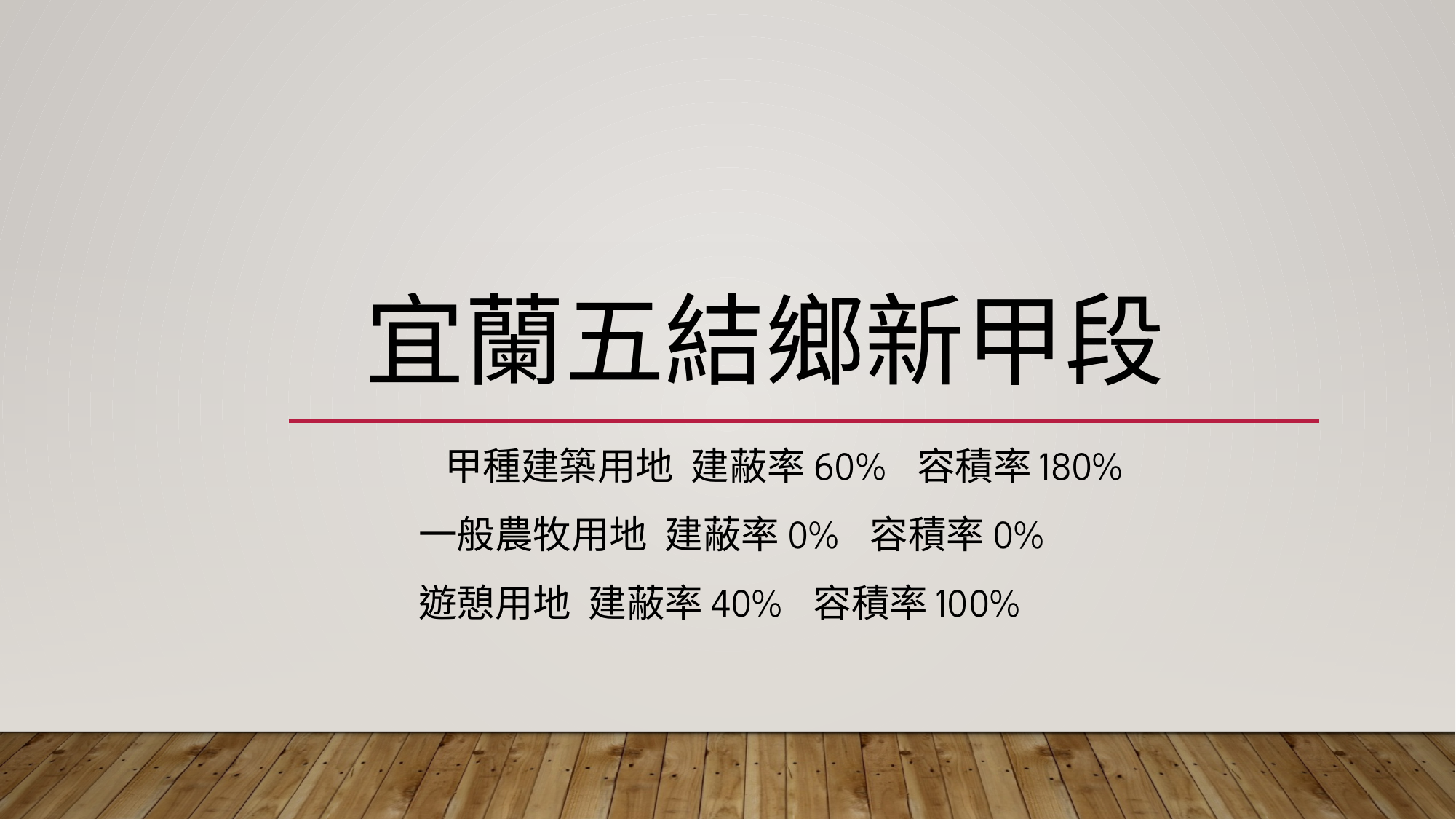

# 宜蘭五結鄉新甲段
甲種建築用地  建蔽率60%  容積率180%
一般農牧用地  建蔽率0%  容積率0%
遊憩用地  建蔽率40%  容積率100%